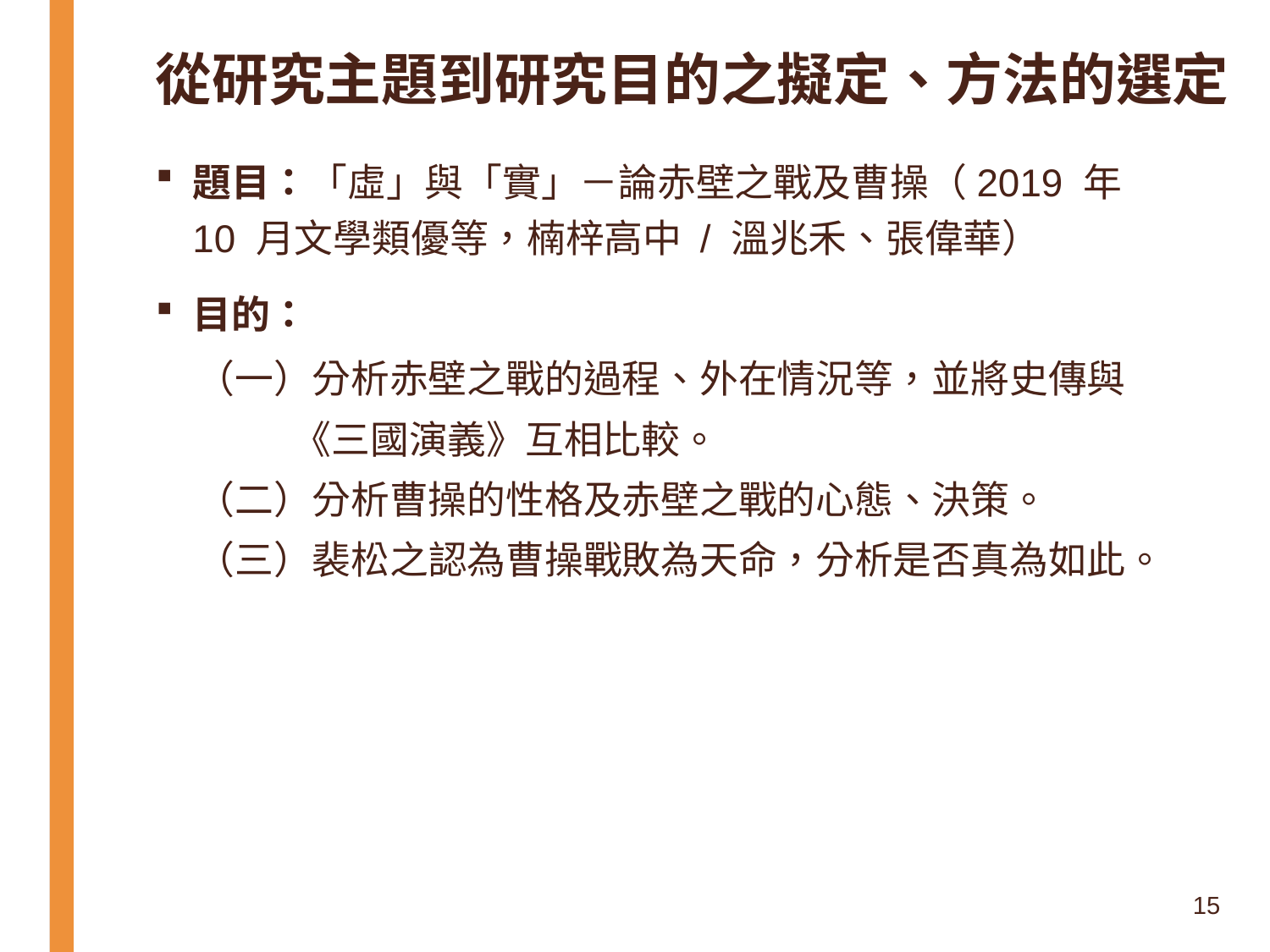

# 從研究主題到研究目的之擬定、方法的選定
題目：「虛」與「實」－論赤壁之戰及曹操（2019 年 10 月文學類優等，楠梓高中 / 溫兆禾、張偉華）
目的：
（一）分析赤壁之戰的過程、外在情況等，並將史傳與《三國演義》互相比較。
（二）分析曹操的性格及赤壁之戰的心態、決策。
（三）裴松之認為曹操戰敗為天命，分析是否真為如此。
15